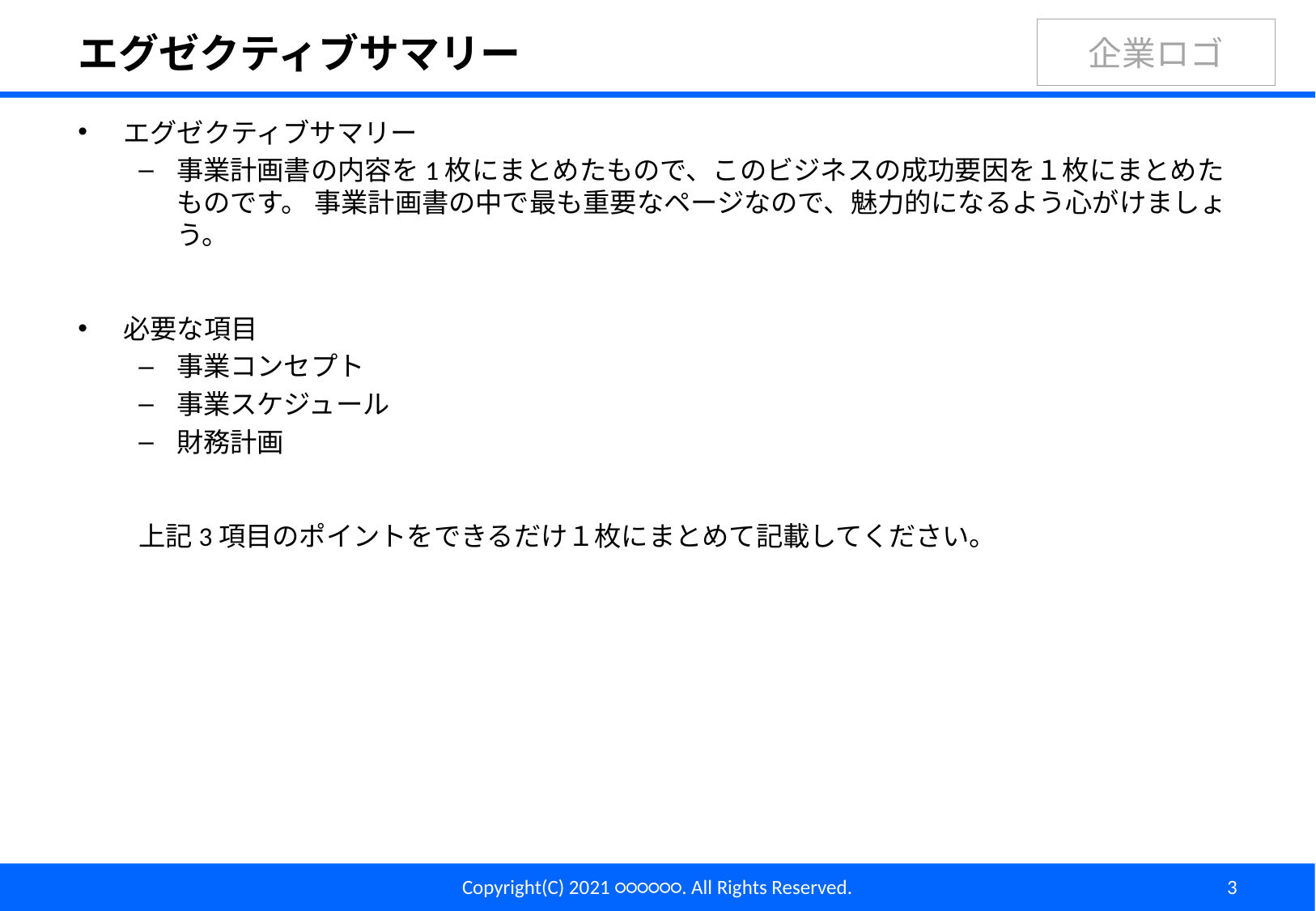

# エグゼクティブサマリー
エグゼクティブサマリー
事業計画書の内容を1枚にまとめたもので、このビジネスの成功要因を１枚にまとめたものです。 事業計画書の中で最も重要なページなので、魅力的になるよう心がけましょう。

必要な項目
事業コンセプト
事業スケジュール
財務計画

上記3項目のポイントをできるだけ１枚にまとめて記載してください。
Copyright(C) 2021 ○○○○○○. All Rights Reserved.
3